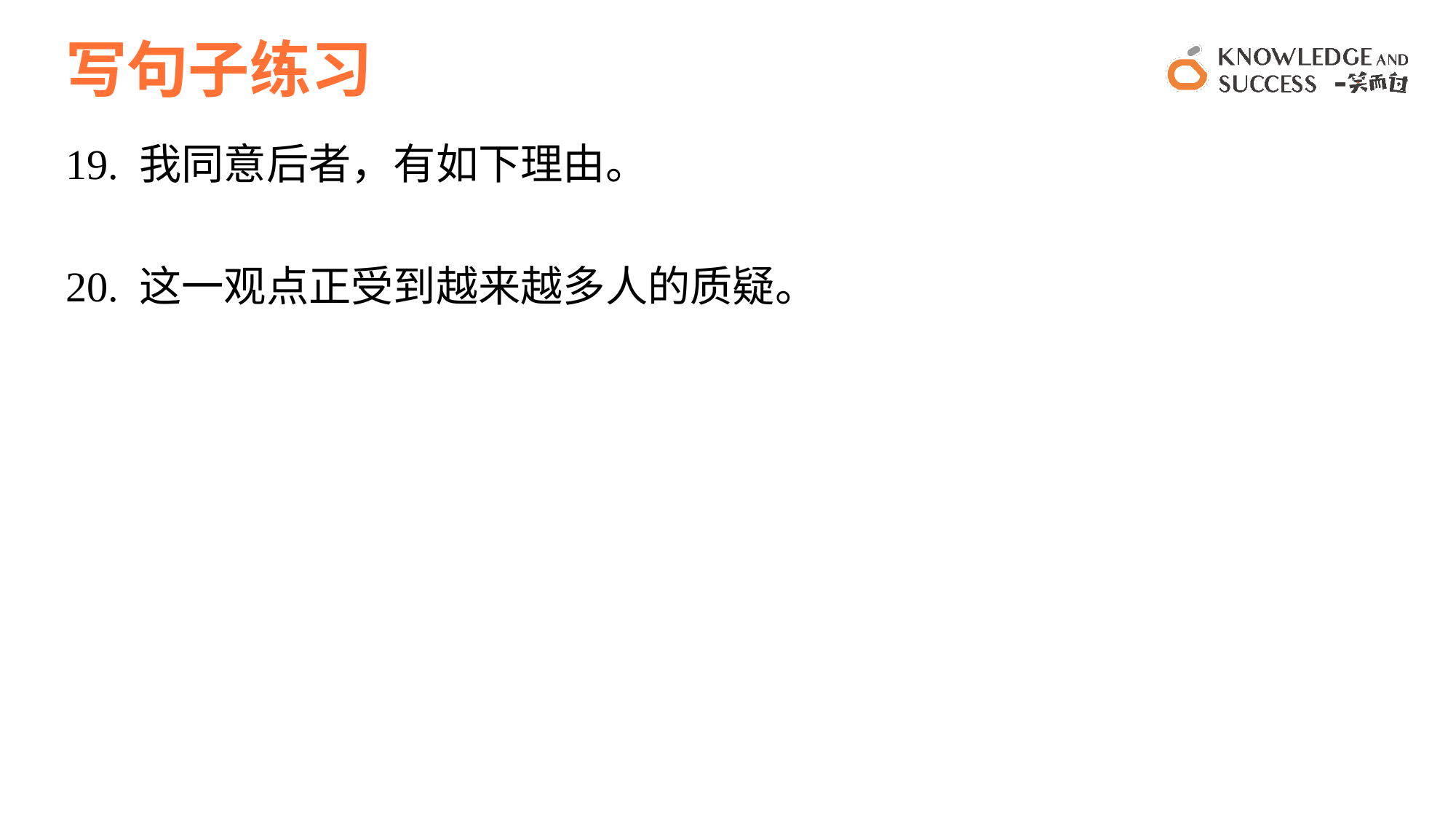

# 写句子练习
19. 我同意后者，有如下理由。

20. 这一观点正受到越来越多人的质疑。

14